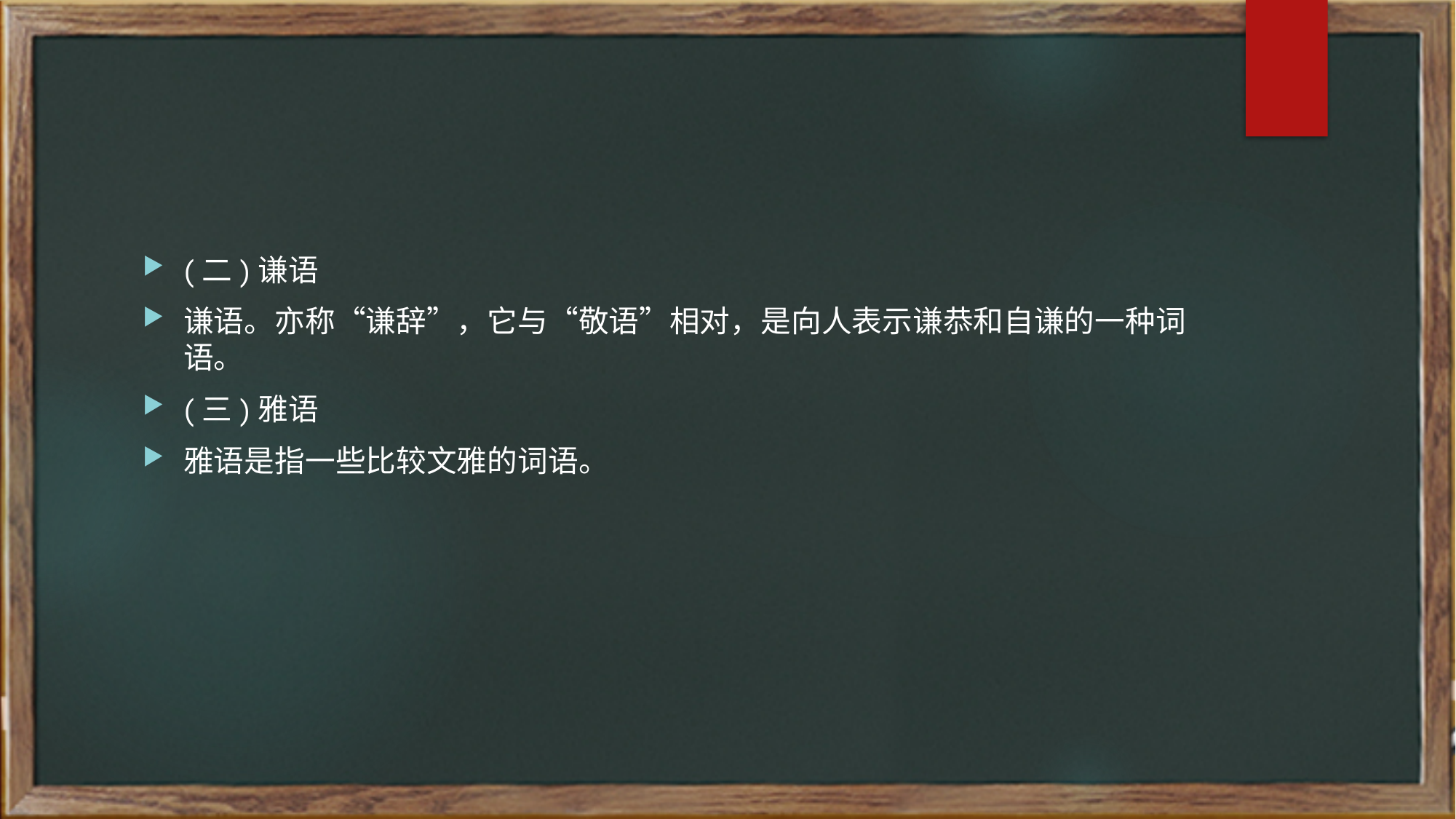

(二)谦语
谦语。亦称“谦辞”，它与“敬语”相对，是向人表示谦恭和自谦的一种词语。
(三)雅语
雅语是指一些比较文雅的词语。